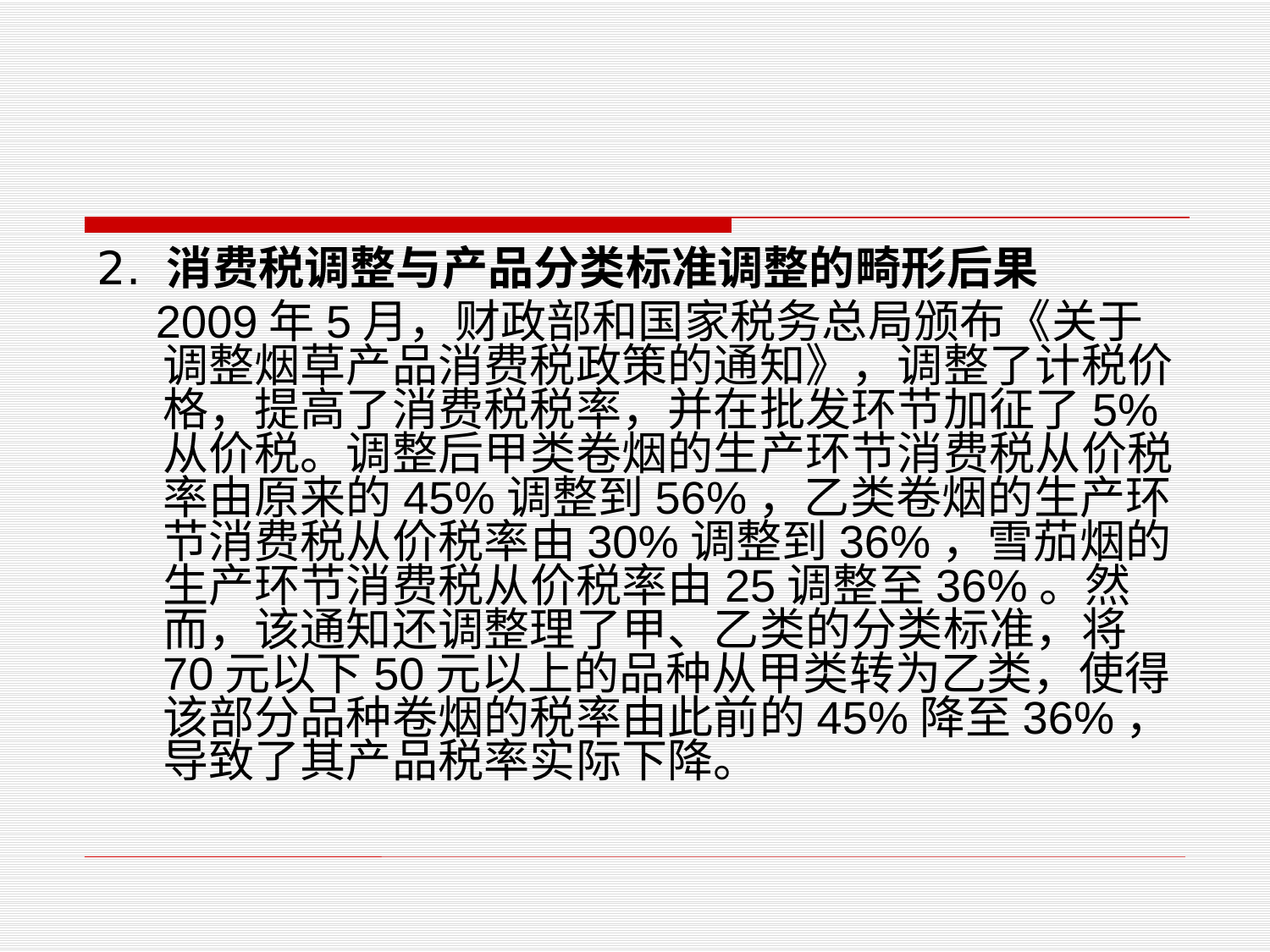

2. 消费税调整与产品分类标准调整的畸形后果
    2009年5月，财政部和国家税务总局颁布《关于调整烟草产品消费税政策的通知》，调整了计税价格，提高了消费税税率，并在批发环节加征了5%从价税。调整后甲类卷烟的生产环节消费税从价税率由原来的45%调整到56%，乙类卷烟的生产环节消费税从价税率由30%调整到36%，雪茄烟的生产环节消费税从价税率由25调整至36%。然而，该通知还调整理了甲、乙类的分类标准，将70元以下50元以上的品种从甲类转为乙类，使得该部分品种卷烟的税率由此前的45%降至36%，导致了其产品税率实际下降。